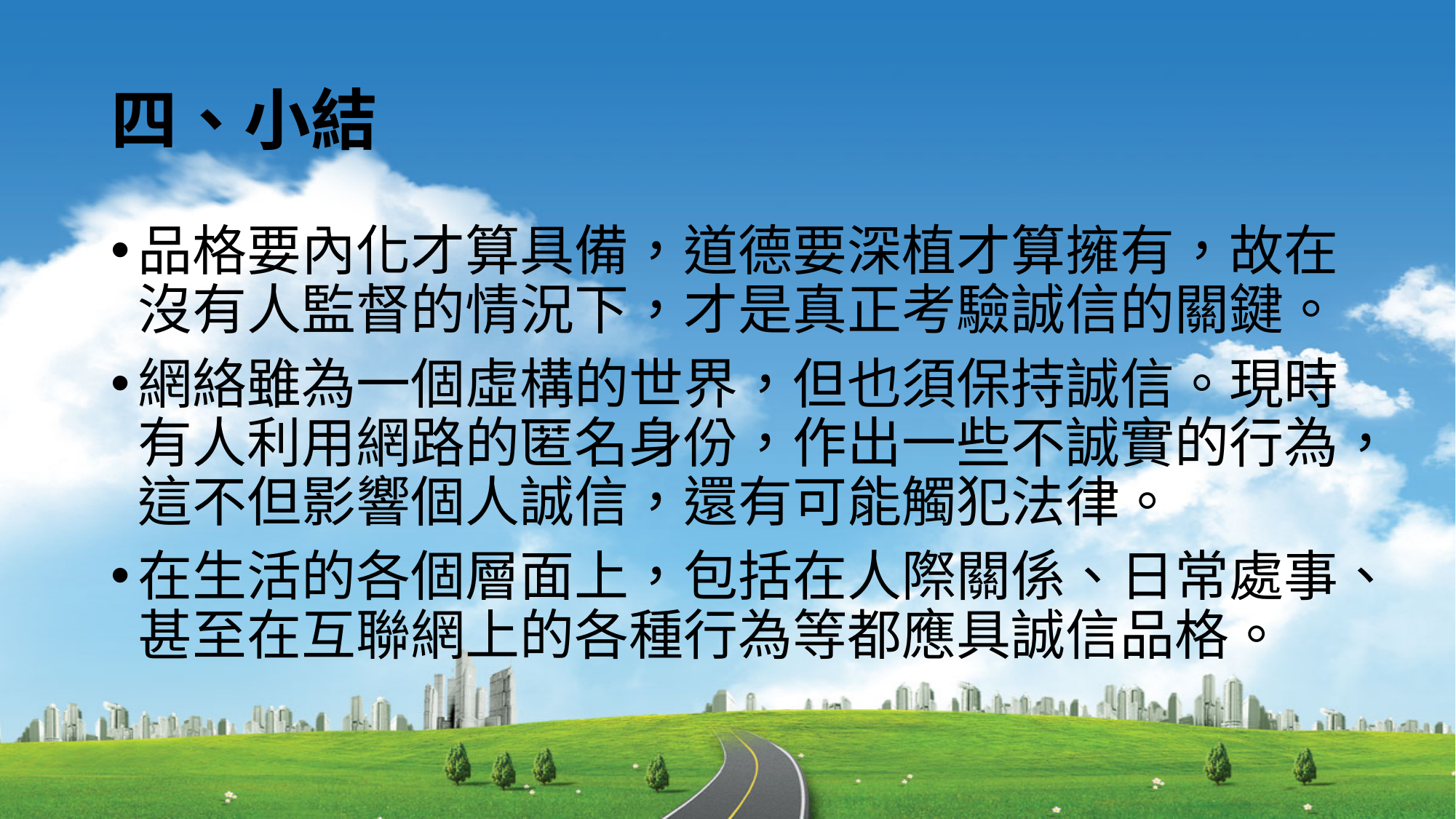

# 四、小結
品格要內化才算具備，道德要深植才算擁有，故在沒有人監督的情況下，才是真正考驗誠信的關鍵。
網絡雖為一個虛構的世界，但也須保持誠信。現時有人利用網路的匿名身份，作出一些不誠實的行為，這不但影響個人誠信，還有可能觸犯法律。
在生活的各個層面上，包括在人際關係、日常處事、甚至在互聯網上的各種行為等都應具誠信品格。